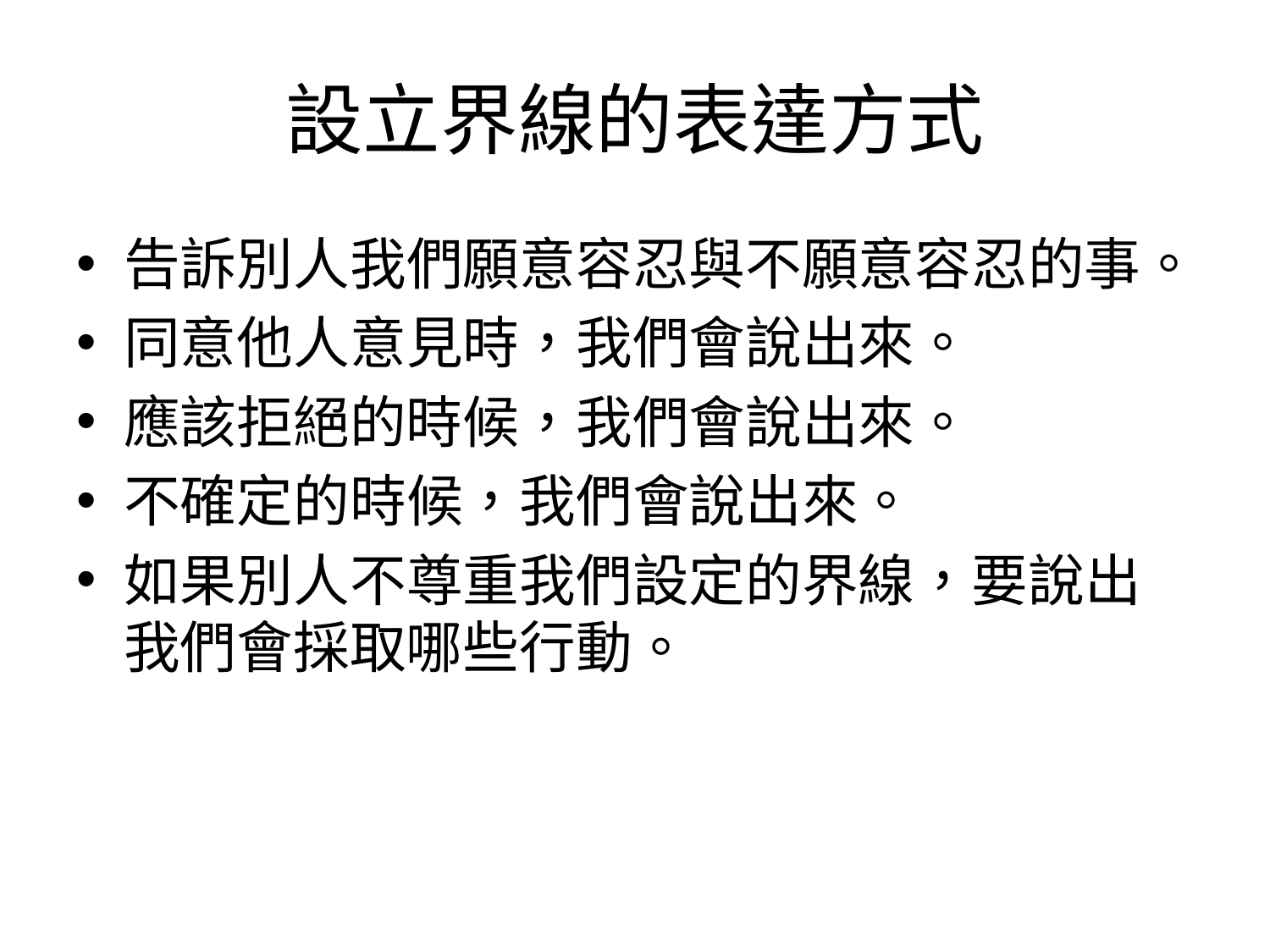

# 設立界線的表達方式
告訴別人我們願意容忍與不願意容忍的事。
同意他人意見時，我們會說出來。
應該拒絕的時候，我們會說出來。
不確定的時候，我們會說出來。
如果別人不尊重我們設定的界線，要說出我們會採取哪些行動。